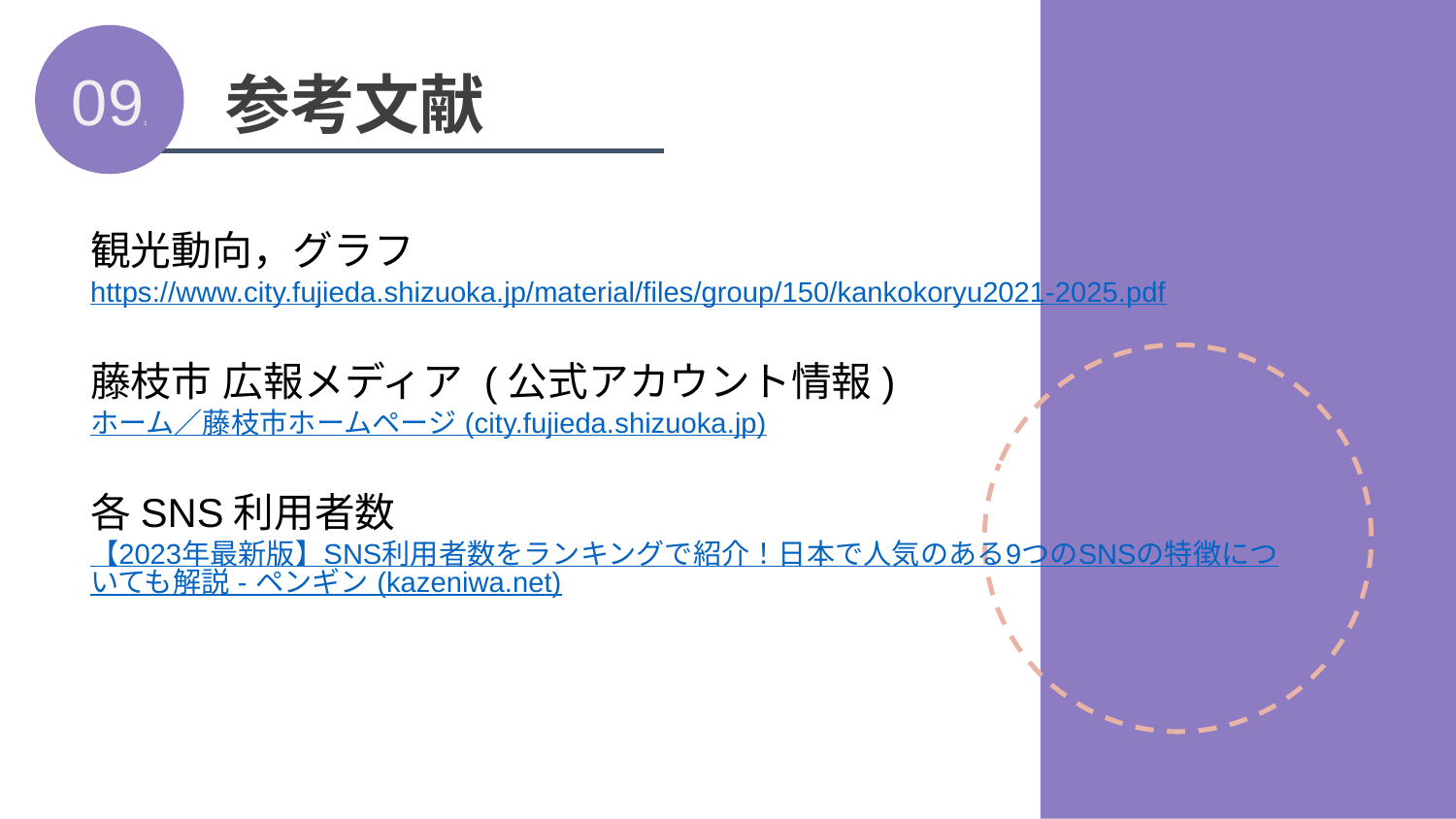

093
参考文献
観光動向，グラフ
https://www.city.fujieda.shizuoka.jp/material/files/group/150/kankokoryu2021-2025.pdf

藤枝市 広報メディア (公式アカウント情報)
ホーム／藤枝市ホームページ (city.fujieda.shizuoka.jp)

各SNS利用者数
【2023年最新版】SNS利用者数をランキングで紹介！日本で人気のある9つのSNSの特徴についても解説 - ペンギン (kazeniwa.net)